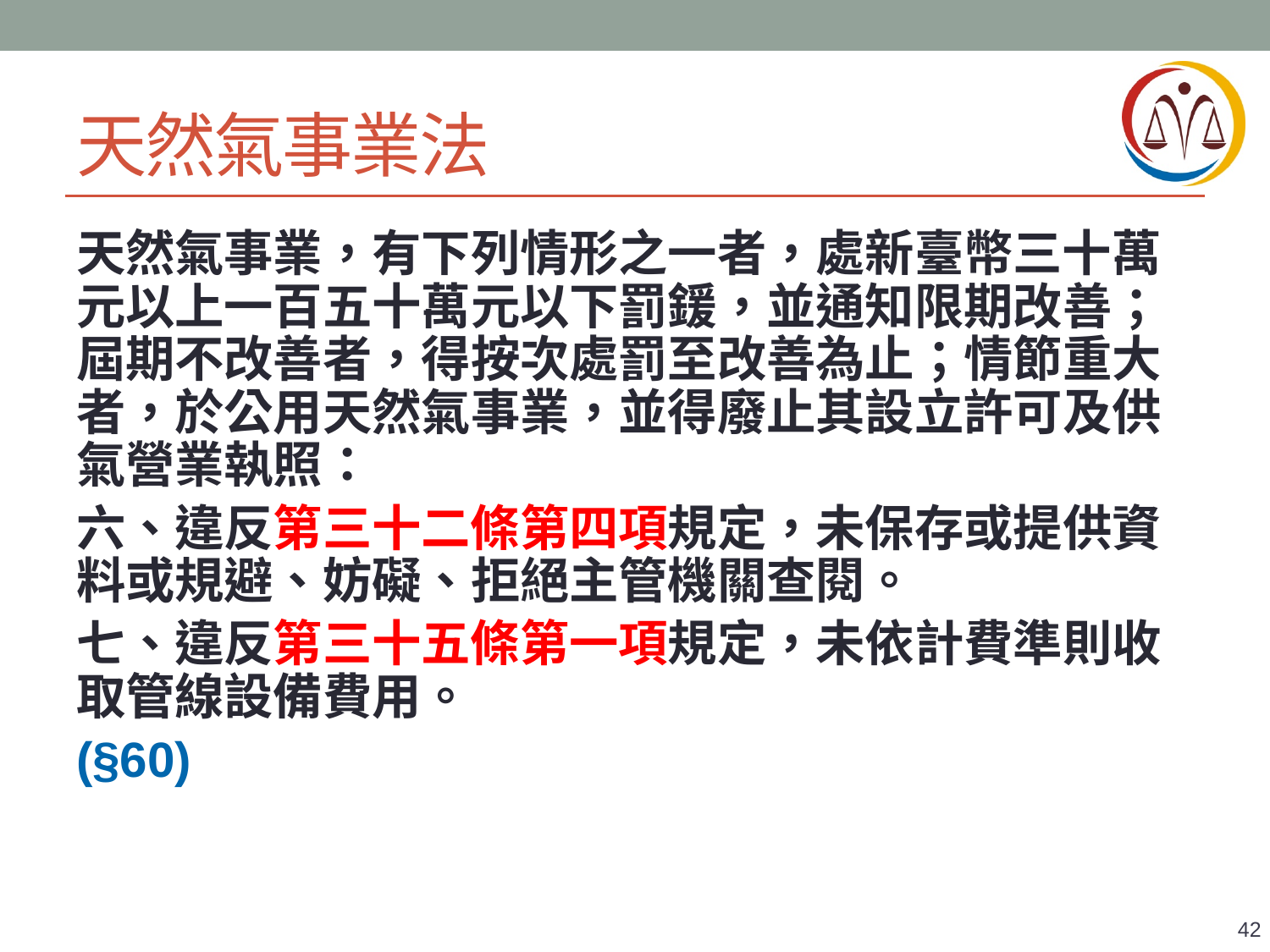

# 天然氣事業法
天然氣事業，有下列情形之一者，處新臺幣三十萬元以上一百五十萬元以下罰鍰，並通知限期改善；屆期不改善者，得按次處罰至改善為止；情節重大者，於公用天然氣事業，並得廢止其設立許可及供氣營業執照：
六、違反第三十二條第四項規定，未保存或提供資料或規避、妨礙、拒絕主管機關查閱。
七、違反第三十五條第一項規定，未依計費準則收取管線設備費用。
(§60)

42